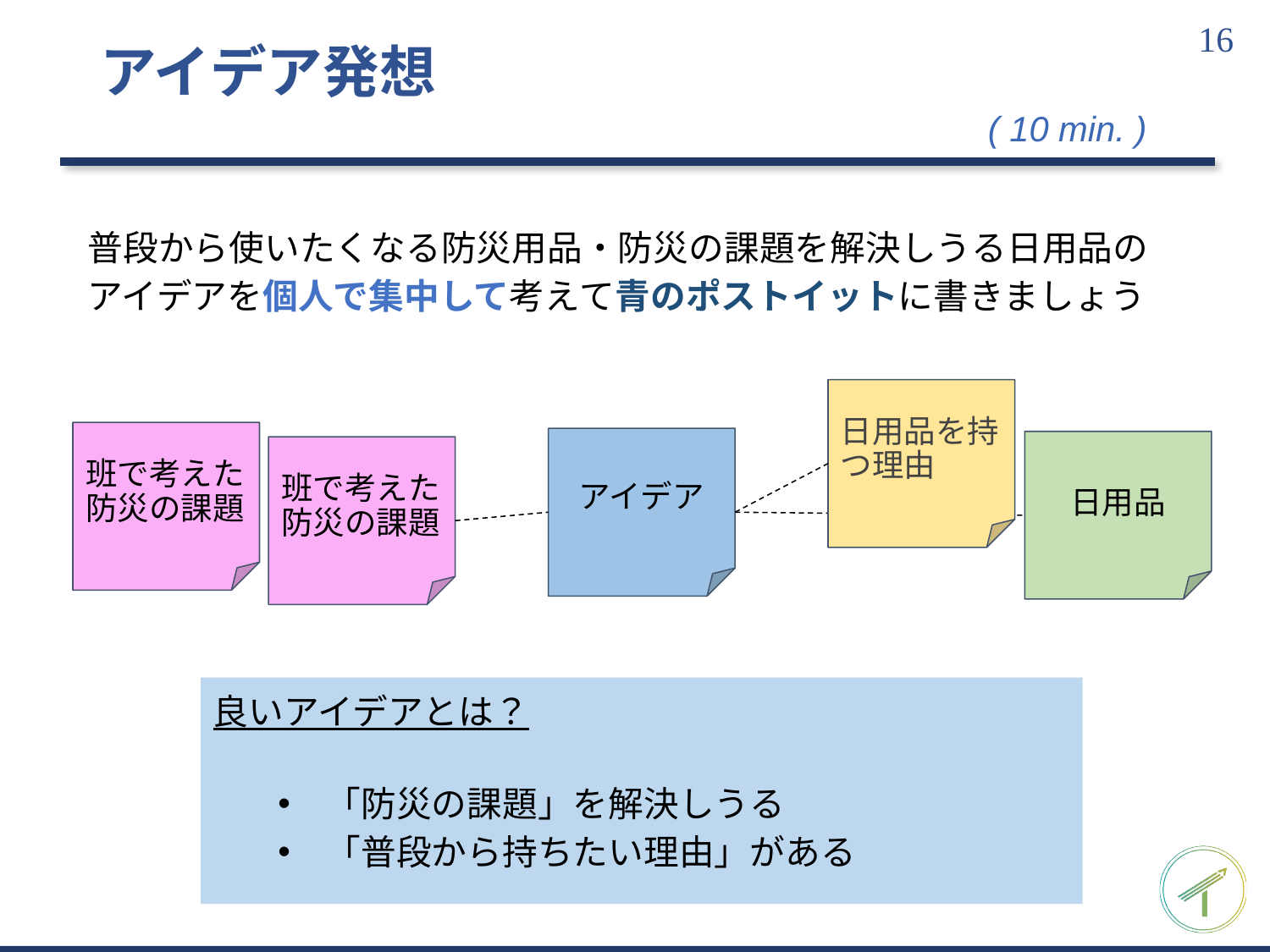

# アイデア発想
( 10 min. )
普段から使いたくなる防災用品・防災の課題を解決しうる日用品のアイデアを個人で集中して考えて青のポストイットに書きましょう
日用品を持つ理由
班で考えた防災の課題
アイデア
日用品
班で考えた防災の課題
良いアイデアとは？

「防災の課題」を解決しうる
「普段から持ちたい理由」がある